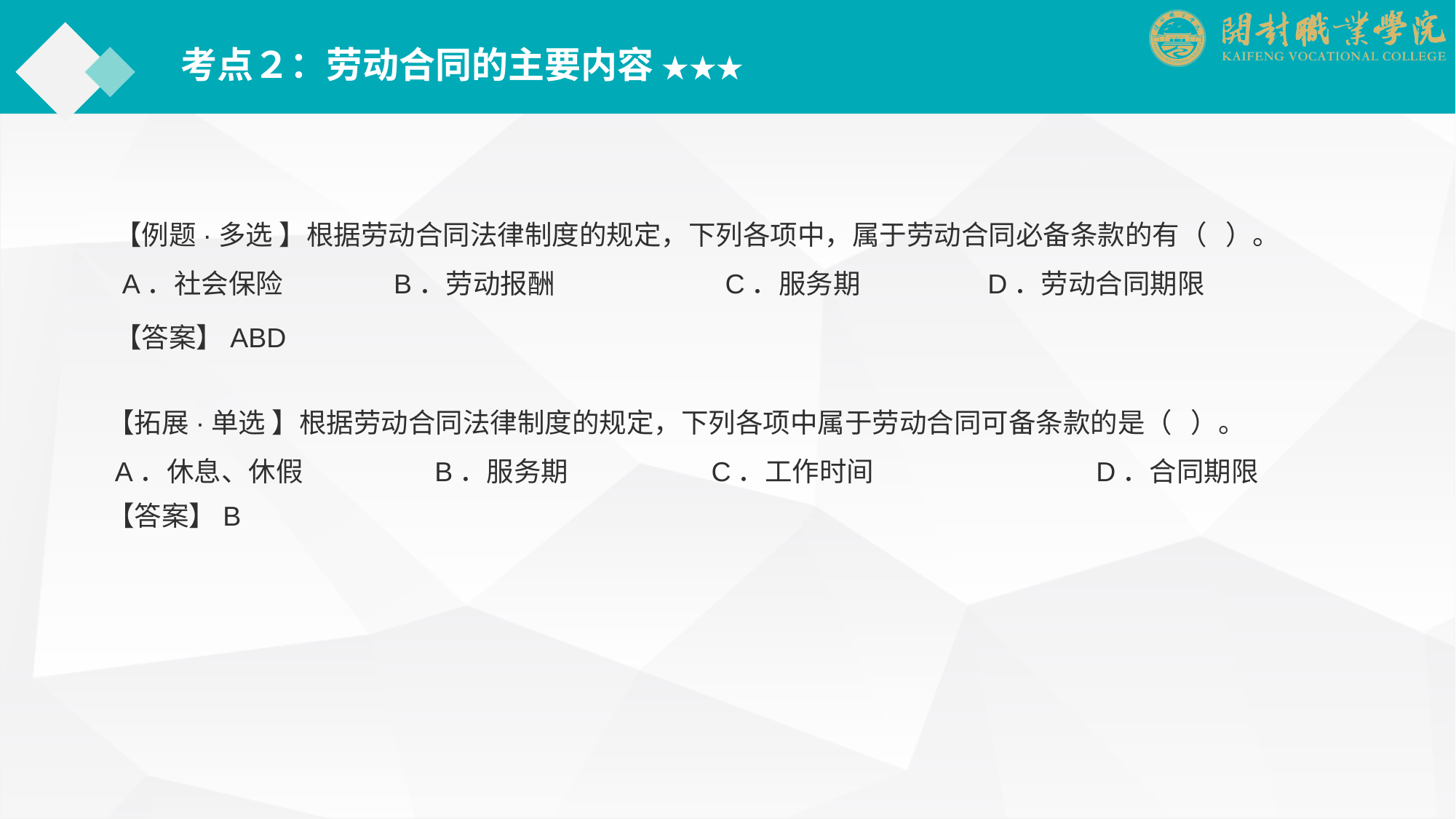

考点２：劳动合同的主要内容 ★★★
【例题·多选 】根据劳动合同法律制度的规定，下列各项中，属于劳动合同必备条款的有（   ）。
 A．社会保险	　　B．劳动报酬　　　　　　C．服务期		D．劳动合同期限
【答案】ABD
【拓展·单选 】根据劳动合同法律制度的规定，下列各项中属于劳动合同可备条款的是（   ）。
 A．休息、休假		B．服务期　　　　　C．工作时间	　　　　D．合同期限
【答案】B